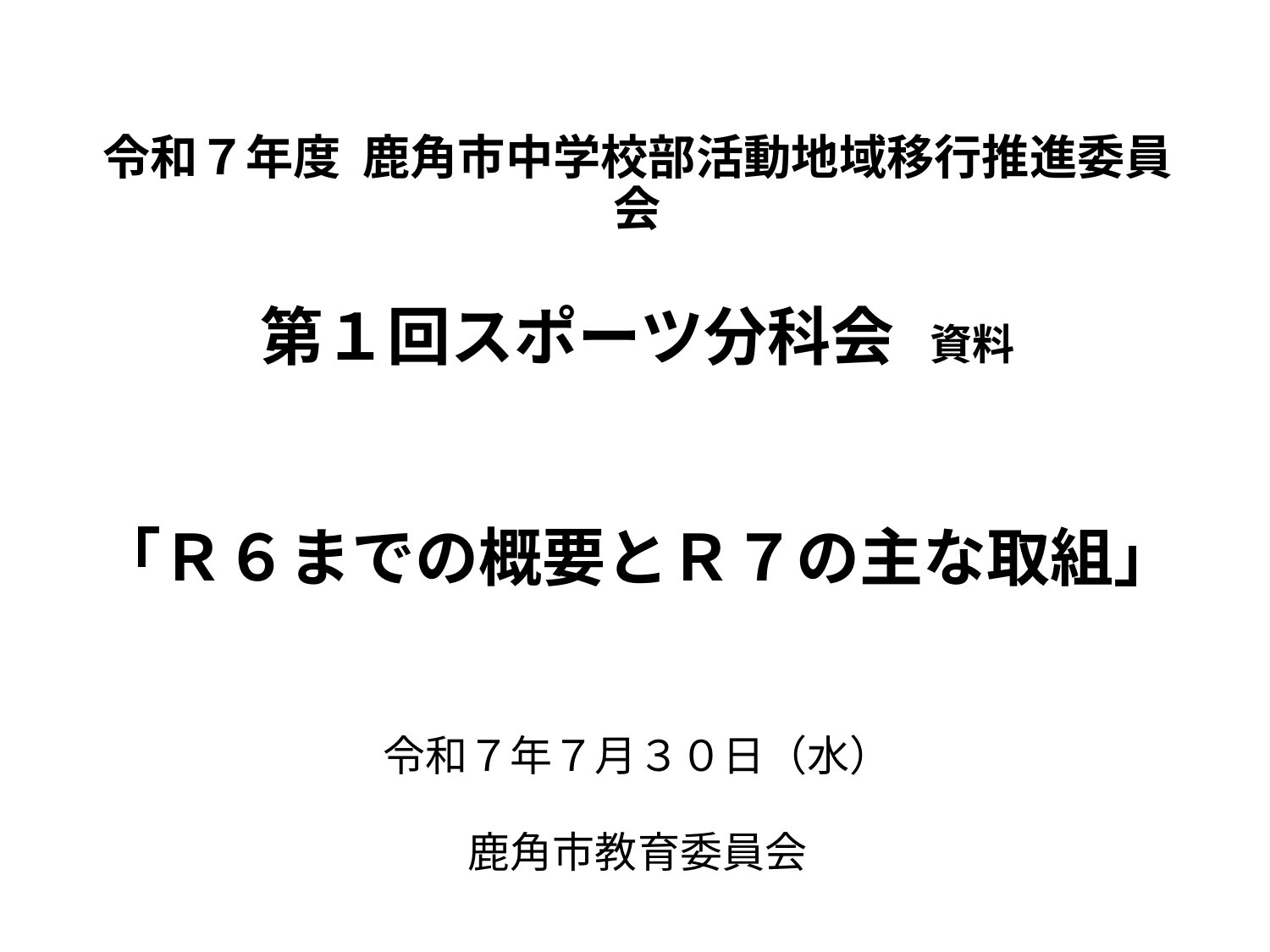

# 令和７年度  鹿角市中学校部活動地域移行推進委員会 第１回スポーツ分科会　資料 「Ｒ６までの概要とＲ７の主な取組」
令和７年７月３０日（水）

鹿角市教育委員会